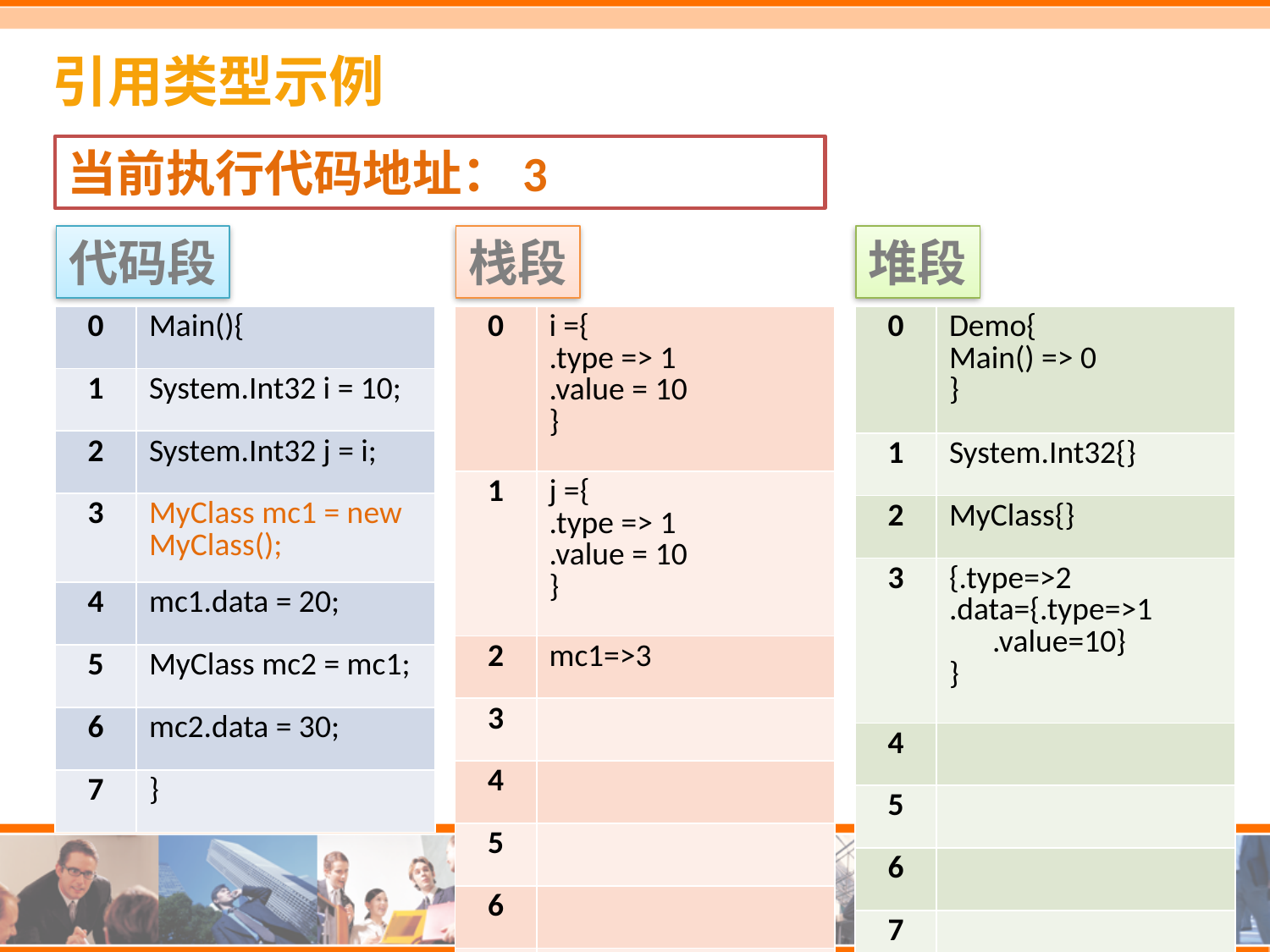

# 引用类型示例
当前执行代码地址：3
代码段
栈段
堆段
| 0 | Main(){ |
| --- | --- |
| 1 | System.Int32 i = 10; |
| 2 | System.Int32 j = i; |
| 3 | MyClass mc1 = new MyClass(); |
| 4 | mc1.data = 20; |
| 5 | MyClass mc2 = mc1; |
| 6 | mc2.data = 30; |
| 7 | } |
| 0 | i ={ .type => 1 .value = 10 } |
| --- | --- |
| 1 | j ={ .type => 1 .value = 10 } |
| 2 | mc1=>3 |
| 3 |  |
| 4 |  |
| 5 |  |
| 6 |  |
| 7 |  |
| 0 | Demo{ Main() => 0 } |
| --- | --- |
| 1 | System.Int32{} |
| 2 | MyClass{} |
| 3 | {.type=>2 .data={.type=>1 .value=10} } |
| 4 |  |
| 5 |  |
| 6 |  |
| 7 |  |